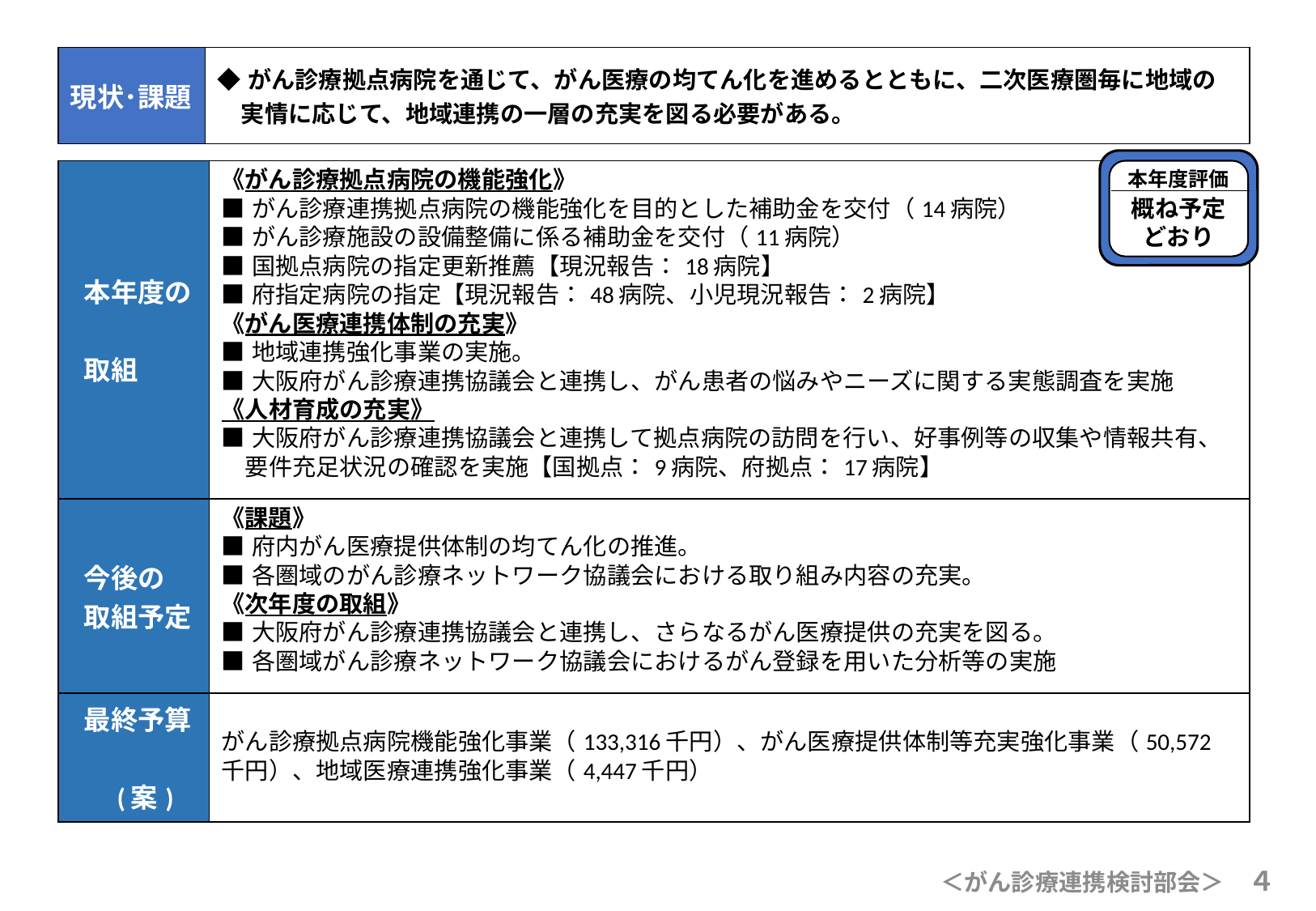

| 現状･課題 | ◆がん診療拠点病院を通じて、がん医療の均てん化を進めるとともに、二次医療圏毎に地域の 実情に応じて、地域連携の一層の充実を図る必要がある。 |
| --- | --- |

本年度評価

概ね予定
どおり
| 本年度の 取組 | 《がん診療拠点病院の機能強化》 ■がん診療連携拠点病院の機能強化を目的とした補助金を交付（14病院） ■がん診療施設の設備整備に係る補助金を交付（11病院） ■国拠点病院の指定更新推薦【現況報告：18病院】 ■府指定病院の指定【現況報告：48病院、小児現況報告：2病院】 《がん医療連携体制の充実》 ■地域連携強化事業の実施。 ■大阪府がん診療連携協議会と連携し、がん患者の悩みやニーズに関する実態調査を実施 《人材育成の充実》 ■大阪府がん診療連携協議会と連携して拠点病院の訪問を行い、好事例等の収集や情報共有、 　要件充足状況の確認を実施【国拠点：9病院、府拠点：17病院】 |
| --- | --- |
| 今後の 取組予定 | 《課題》 ■府内がん医療提供体制の均てん化の推進。 ■各圏域のがん診療ネットワーク協議会における取り組み内容の充実。 《次年度の取組》 ■大阪府がん診療連携協議会と連携し、さらなるがん医療提供の充実を図る。 ■各圏域がん診療ネットワーク協議会におけるがん登録を用いた分析等の実施 |
| 最終予算　　 　 (案) | がん診療拠点病院機能強化事業（133,316千円）、がん医療提供体制等充実強化事業（50,572千円）、地域医療連携強化事業（4,447千円） |
＜がん診療連携検討部会＞　４